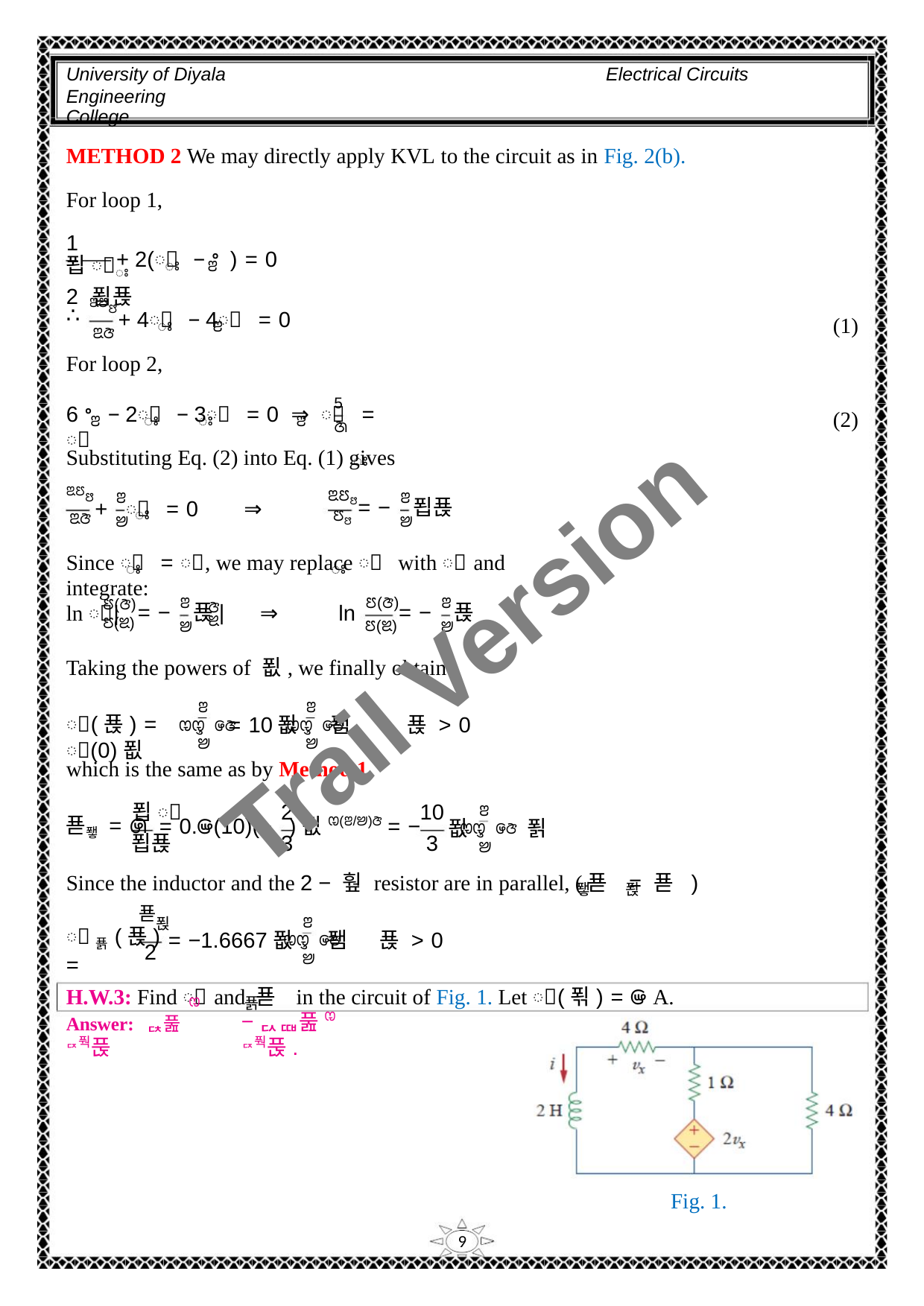

University of Diyala
Engineering College
Electrical Circuits
METHOD 2 We may directly apply KVL to the circuit as in Fig. 2(b).
For loop 1,
1 푑ꢀꢁ
2 푑푡
+ 2(ꢀ − ꢀ ) = 0
ꢁ
ꢂ
ꢃꢄꢅ
∴
+ 4ꢀ − 4ꢀ = 0
(1)
(2)
ꢁ
ꢂ
ꢃꢆ
For loop 2,
6 ꢀ − 2ꢀ − 3ꢀ = 0 ⇒ ꢀ = ꢀ
ꢁ
5
ꢂ
ꢁ
ꢁ
ꢂ
ꢇ
Substituting Eq. (2) into Eq. (1) gives
ꢃꢄꢅ
ꢃꢆ
ꢂ
ꢃꢄꢅ
ꢄꢅ
ꢂ
= − 푑푡
ꢈ
+ ꢀ = 0
⇒
ꢁ
ꢈ
Since ꢀ = ꢀ, we may replace ꢀ with ꢀ and integrate:
ꢁ
ꢁ
Trail Version
Trail Version
Trail Version
Trail Version
Trail Version
Trail Version
Trail Version
Trail Version
Trail Version
Trail Version
Trail Version
Trail Version
Trail Version
ꢂ
= − 푡|
ꢈ
ꢄ(ꢆ)
ꢄ(ꢉ)
ꢂ
= − 푡
ꢈ
ꢄ(ꢆ)
ꢄ(ꢉ)
ꢆ
ln ꢀ|
⇒
ln
ꢉ
Taking the powers of 푒, we finally obtain
ꢂ
ꢊꢋ ꢌꢆ
ꢈ
ꢂ
ꢊꢋ ꢌꢆ
ꢈ
ꢀ(푡) = ꢀ(0)푒
= 10푒
퐴
푡 > 0
which is the same as by Method 1.
푑ꢀ
푑푡
2
10
ꢂ
ꢊꢋ ꢌꢆ
ꢈ
= 0.ꢎ(10)(− )푒ꢊ(ꢂ/ꢈ)ꢆ = −
푣퐿 = ꢍ
푒
푉
3
3
Since the inductor and the 2 − 훺 resistor are in parallel, (푣 = 푣 )
퐿
푅
푣푅
2
ꢂ
ꢊꢋ ꢌꢆ
ꢈ
ꢀ푥(푡) =
= −1.6667푒
퐴
푡 > 0
H.W.3: Find ꢀ and 푣 in the circuit of Fig. 1. Let ꢀ(푂) = ꢎ A.
푥
Answer: ퟓ풆ꢊퟒ풕푽
−ퟐퟎ풆ꢊퟒ풕푽.
Fig. 1.
9